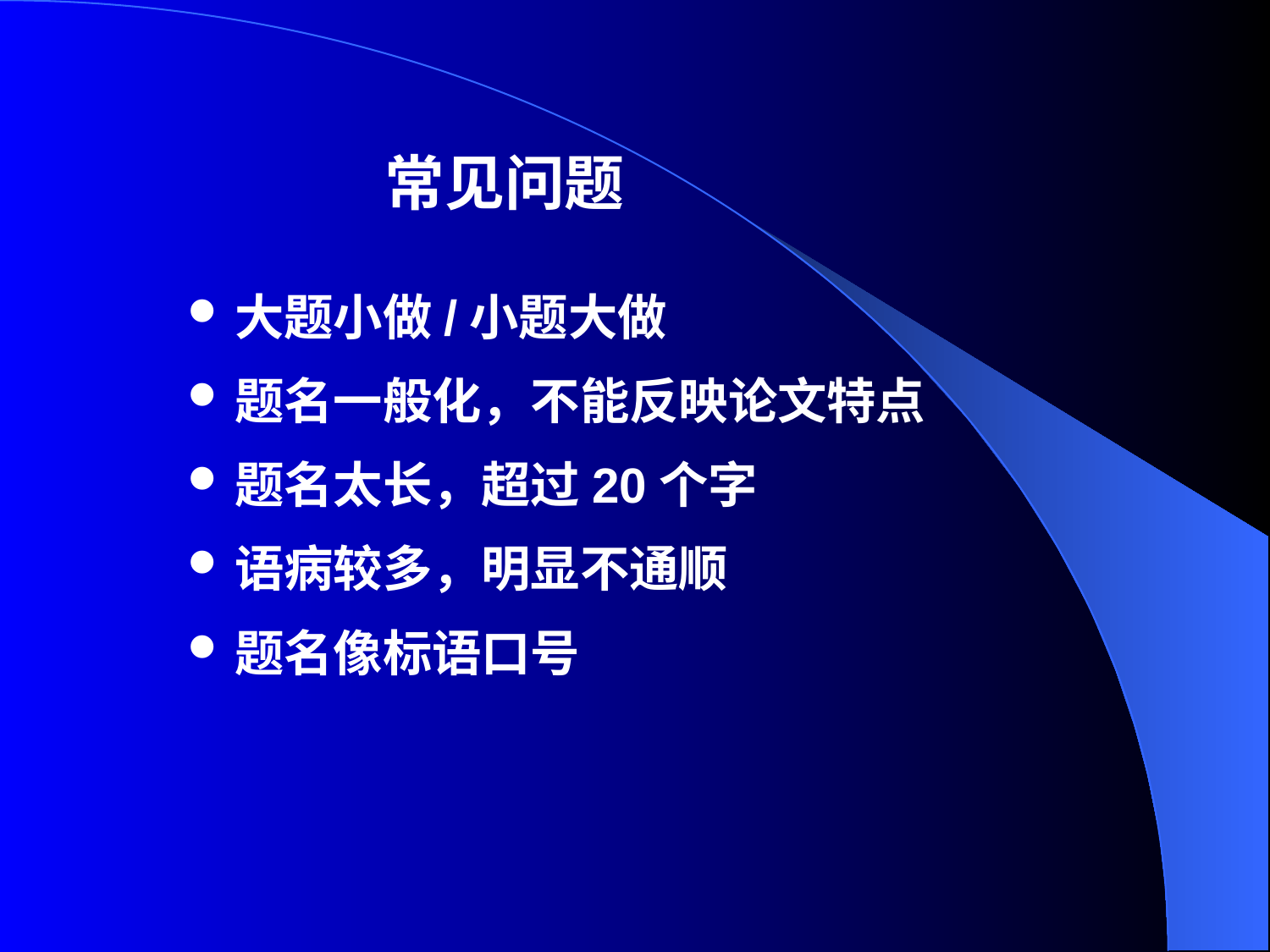

常见问题

大题小做/小题大做
题名一般化，不能反映论文特点
题名太长，超过20个字
语病较多，明显不通顺
题名像标语口号